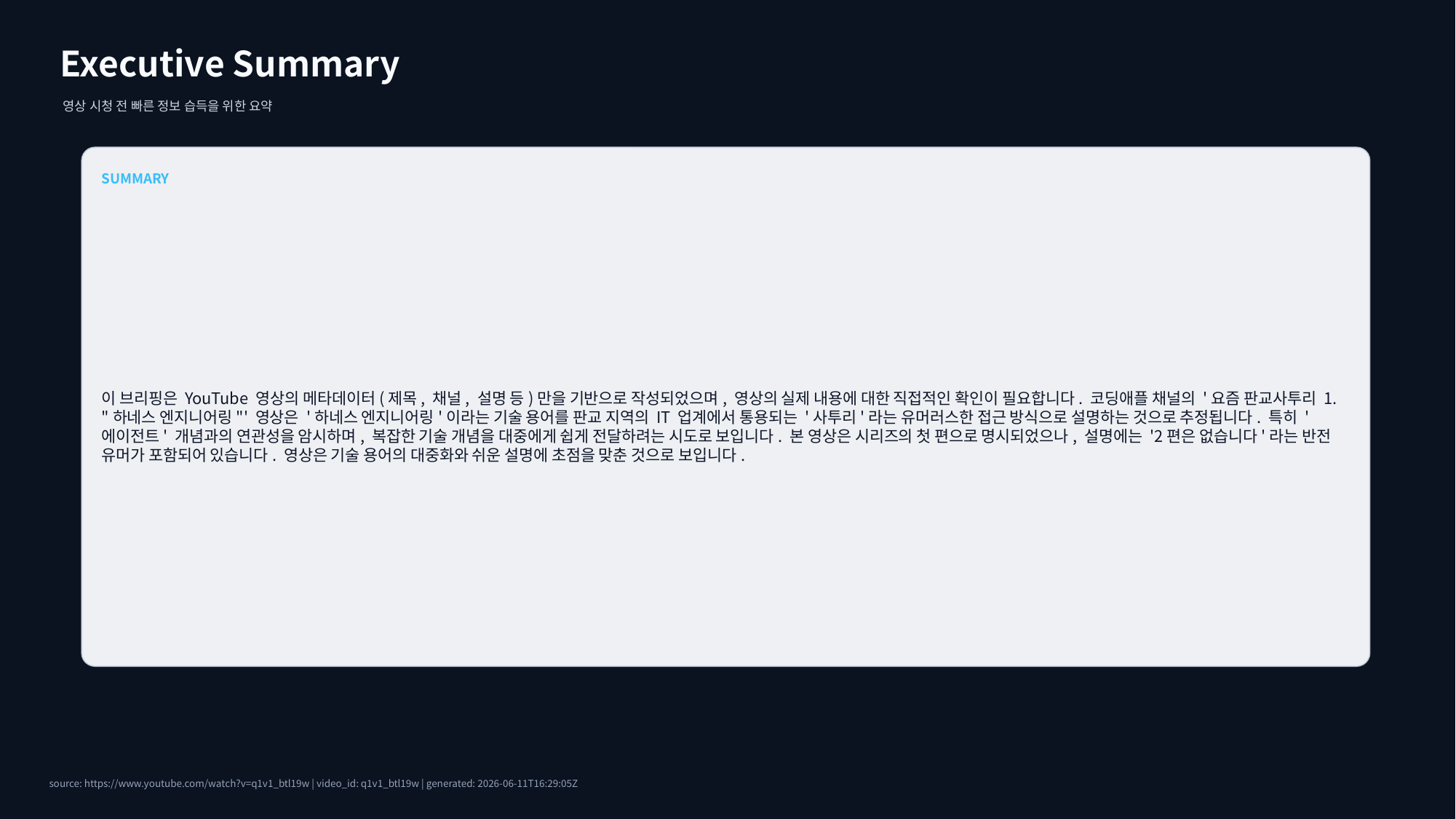

Executive Summary
영상 시청 전 빠른 정보 습득을 위한 요약

SUMMARY
이 브리핑은 YouTube 영상의 메타데이터(제목, 채널, 설명 등)만을 기반으로 작성되었으며, 영상의 실제 내용에 대한 직접적인 확인이 필요합니다. 코딩애플 채널의 '요즘 판교사투리 1. "하네스 엔지니어링"' 영상은 '하네스 엔지니어링'이라는 기술 용어를 판교 지역의 IT 업계에서 통용되는 '사투리'라는 유머러스한 접근 방식으로 설명하는 것으로 추정됩니다. 특히 '에이전트' 개념과의 연관성을 암시하며, 복잡한 기술 개념을 대중에게 쉽게 전달하려는 시도로 보입니다. 본 영상은 시리즈의 첫 편으로 명시되었으나, 설명에는 '2편은 없습니다'라는 반전 유머가 포함되어 있습니다. 영상은 기술 용어의 대중화와 쉬운 설명에 초점을 맞춘 것으로 보입니다.
source: https://www.youtube.com/watch?v=q1v1_btl19w | video_id: q1v1_btl19w | generated: 2026-06-11T16:29:05Z